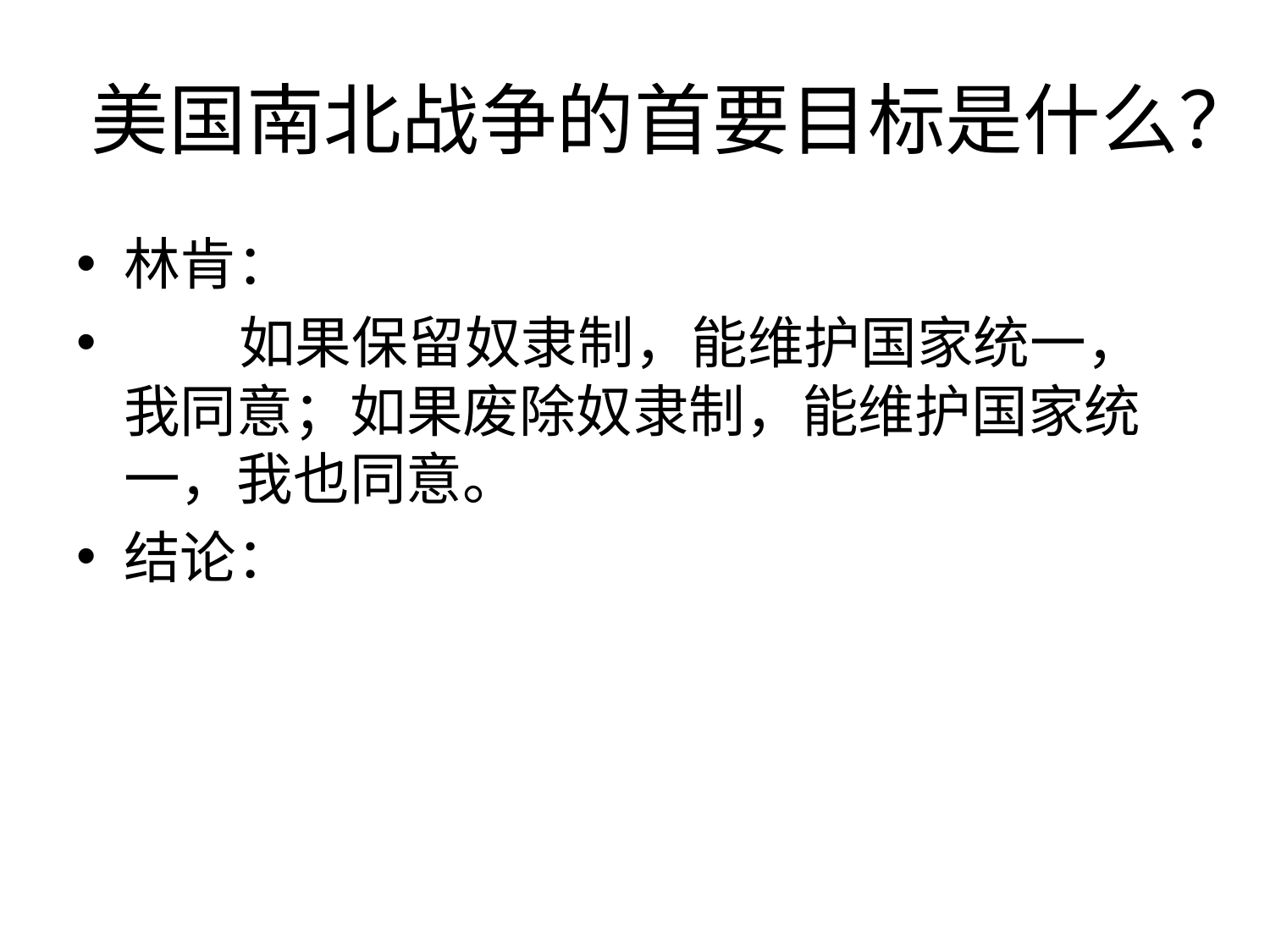

# 美国南北战争的首要目标是什么？
林肯：
        如果保留奴隶制，能维护国家统一，我同意；如果废除奴隶制，能维护国家统一，我也同意。
结论：